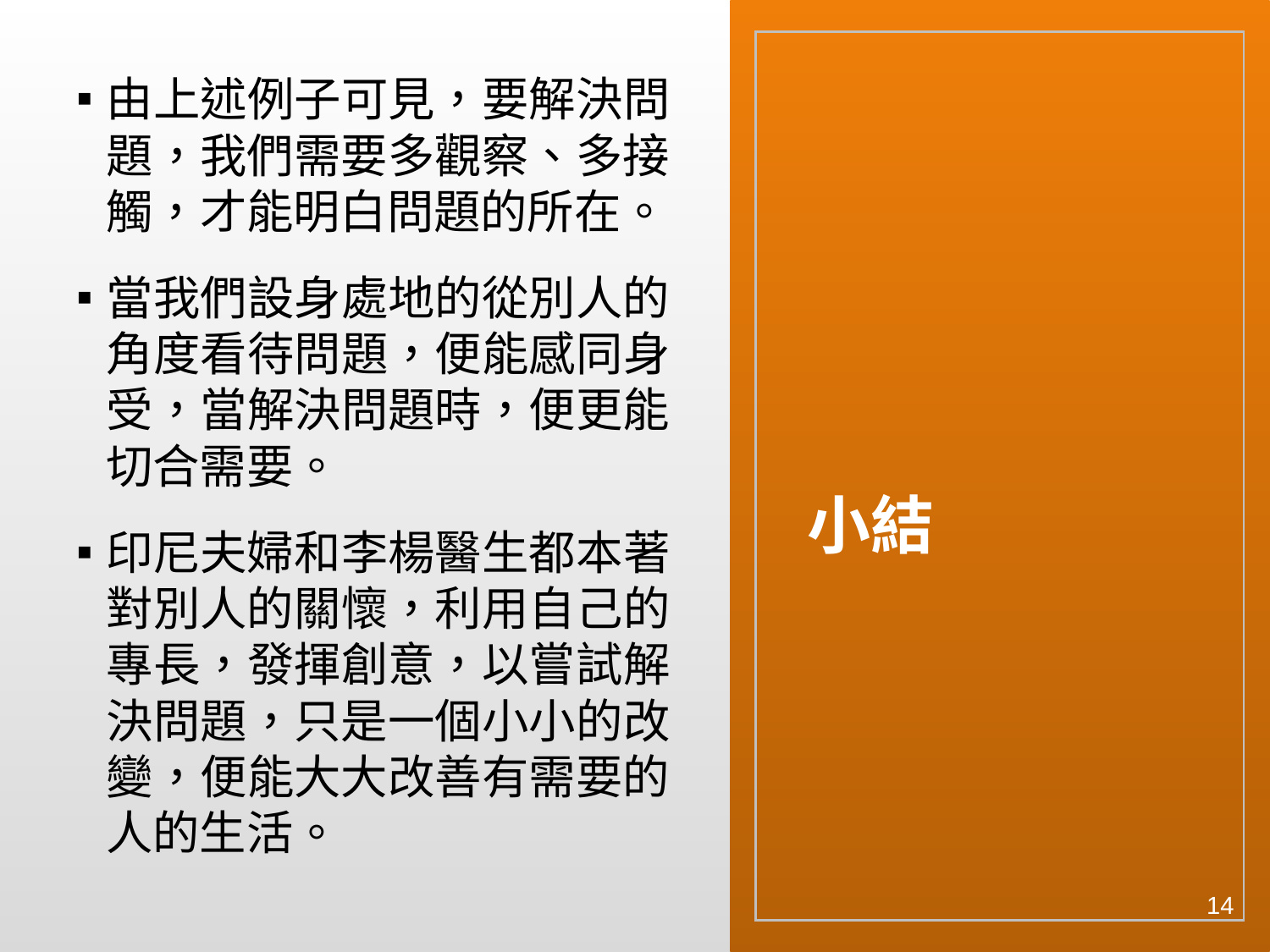

由上述例子可見，要解決問題，我們需要多觀察、多接觸，才能明白問題的所在。
當我們設身處地的從別人的角度看待問題，便能感同身受，當解決問題時，便更能切合需要。
印尼夫婦和李楊醫生都本著對別人的關懷，利用自己的專長，發揮創意，以嘗試解決問題，只是一個小小的改變，便能大大改善有需要的人的生活。
# 小結

14